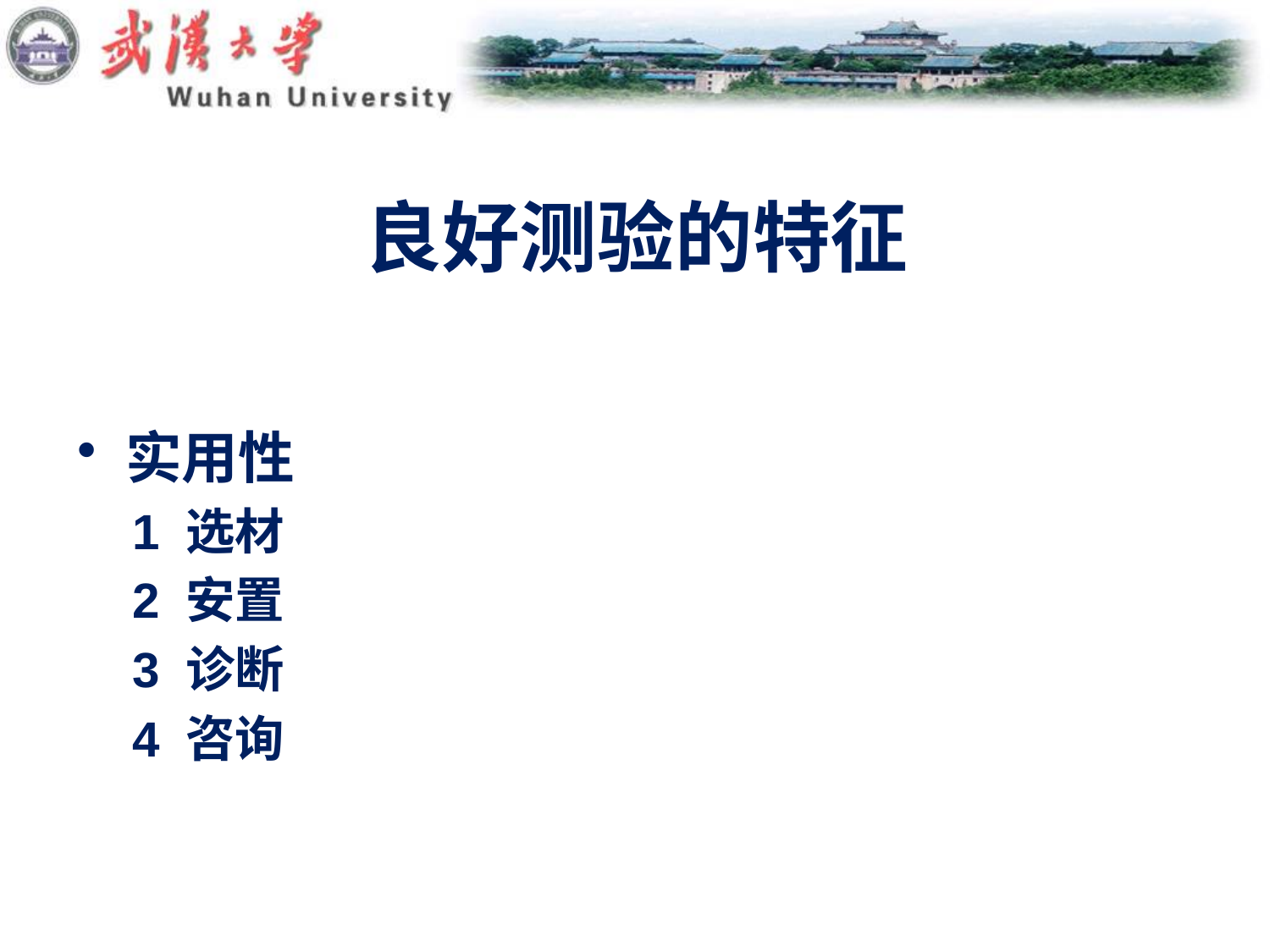

# 良好测验的特征
实用性
    1 选材
    2 安置
    3 诊断
    4 咨询